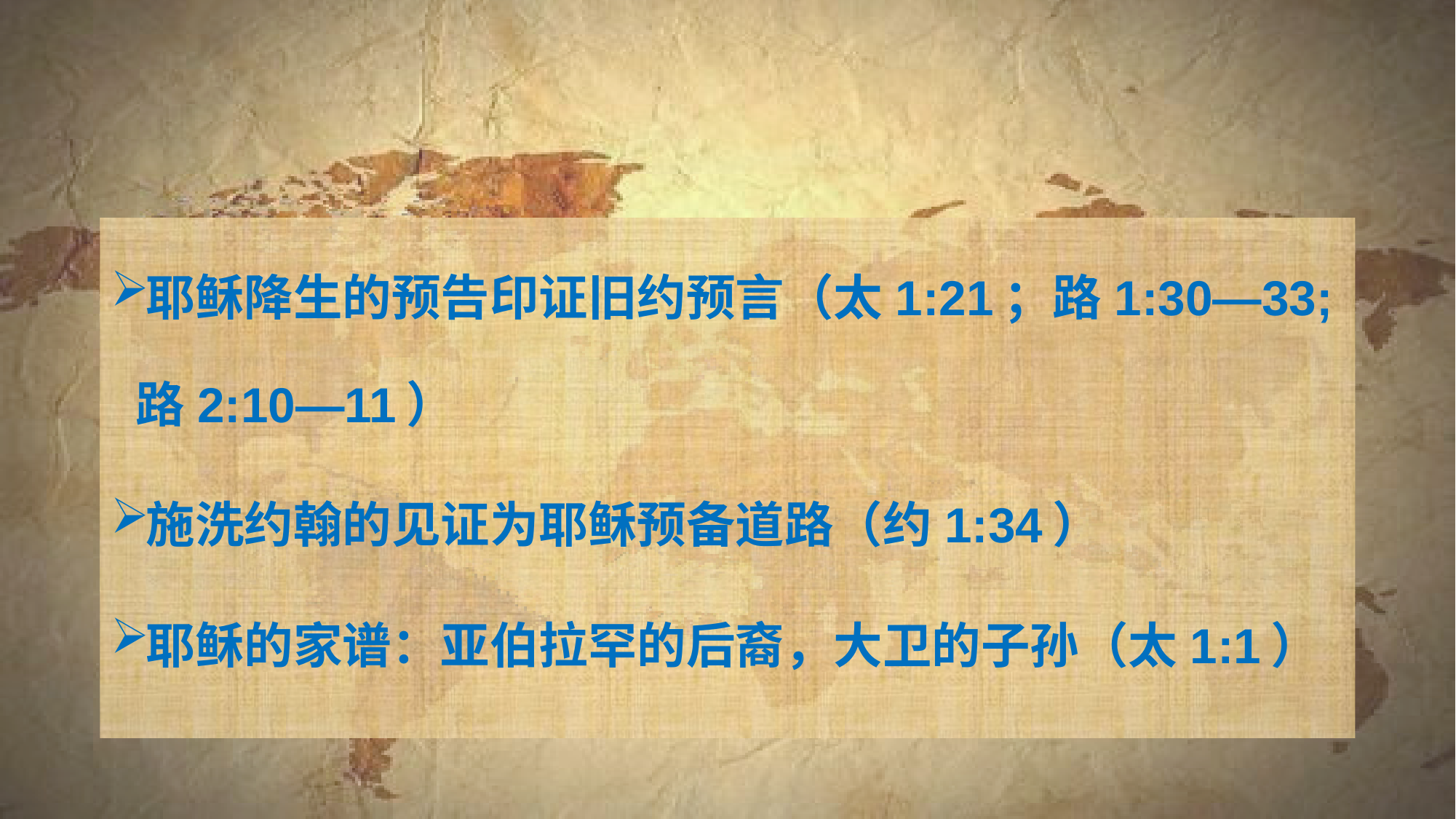

#
耶稣降生的预告印证旧约预言（太1:21；路1:30—33; 路2:10—11）
施洗约翰的见证为耶稣预备道路（约1:34）
耶稣的家谱：亚伯拉罕的后裔，大卫的子孙（太1:1）